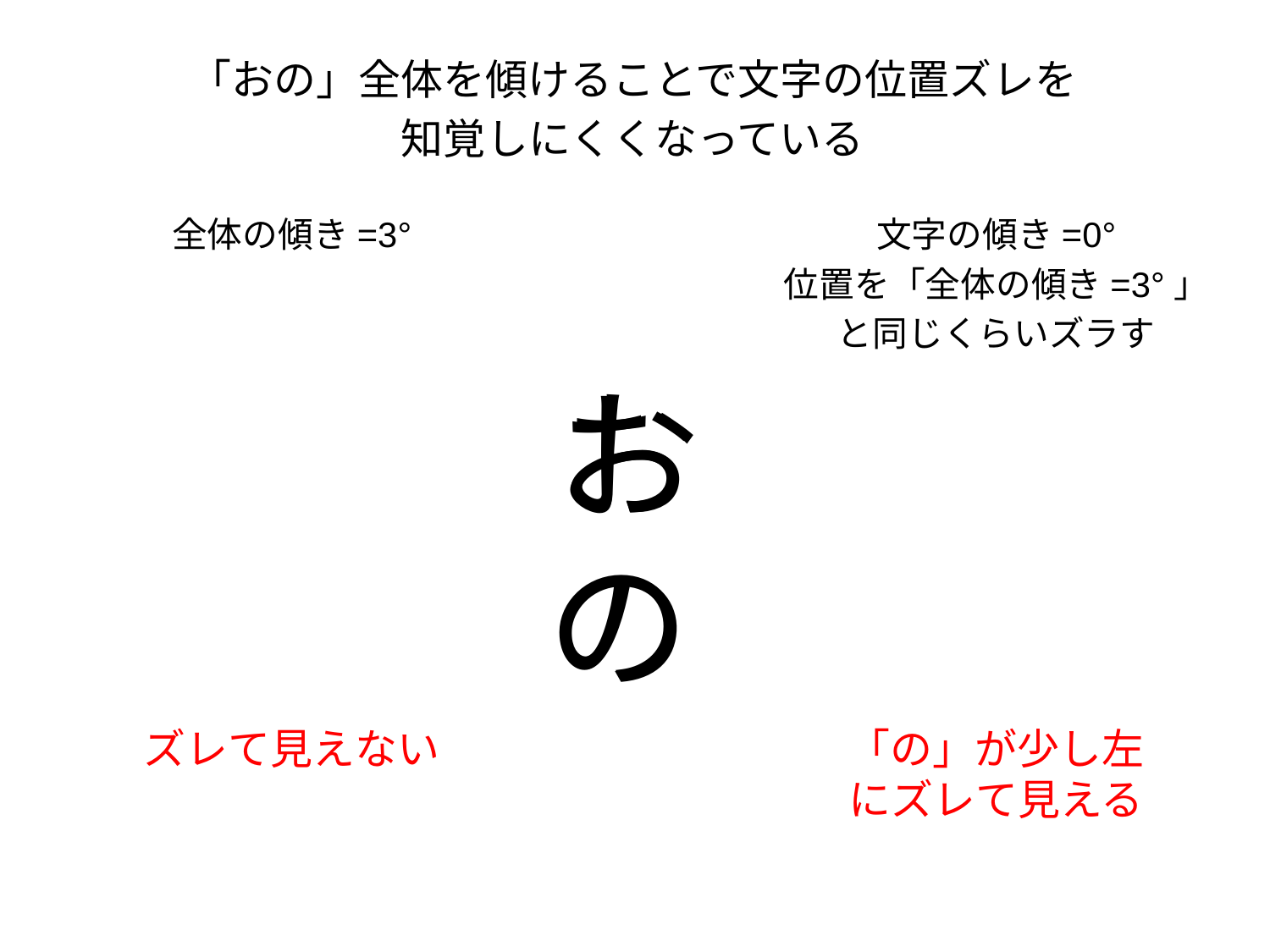

「おの」全体を傾けることで文字の位置ズレを
知覚しにくくなっている

全体の傾き=3°
文字の傾き=0°
位置を「全体の傾き=3°」
と同じくらいズラす
お
の
お
の
ズレて見えない
「の」が少し左にズレて見える